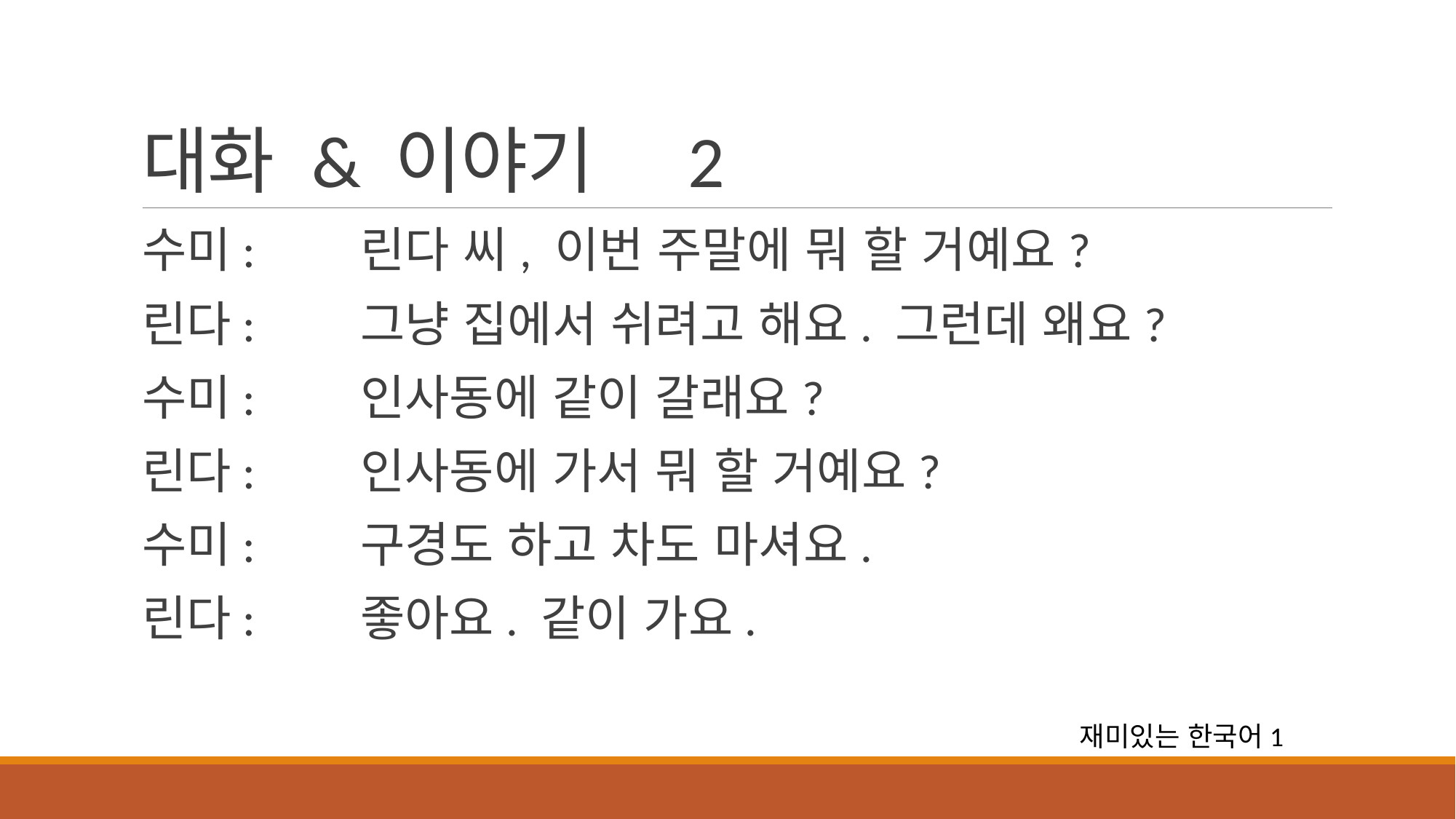

# 대화 & 이야기	2
수미:	린다 씨, 이번 주말에 뭐 할 거예요?
린다:	그냥 집에서 쉬려고 해요. 그런데 왜요?
수미:	인사동에 같이 갈래요?
린다:	인사동에 가서 뭐 할 거예요?
수미:	구경도 하고 차도 마셔요.
린다:	좋아요. 같이 가요.
재미있는 한국어1